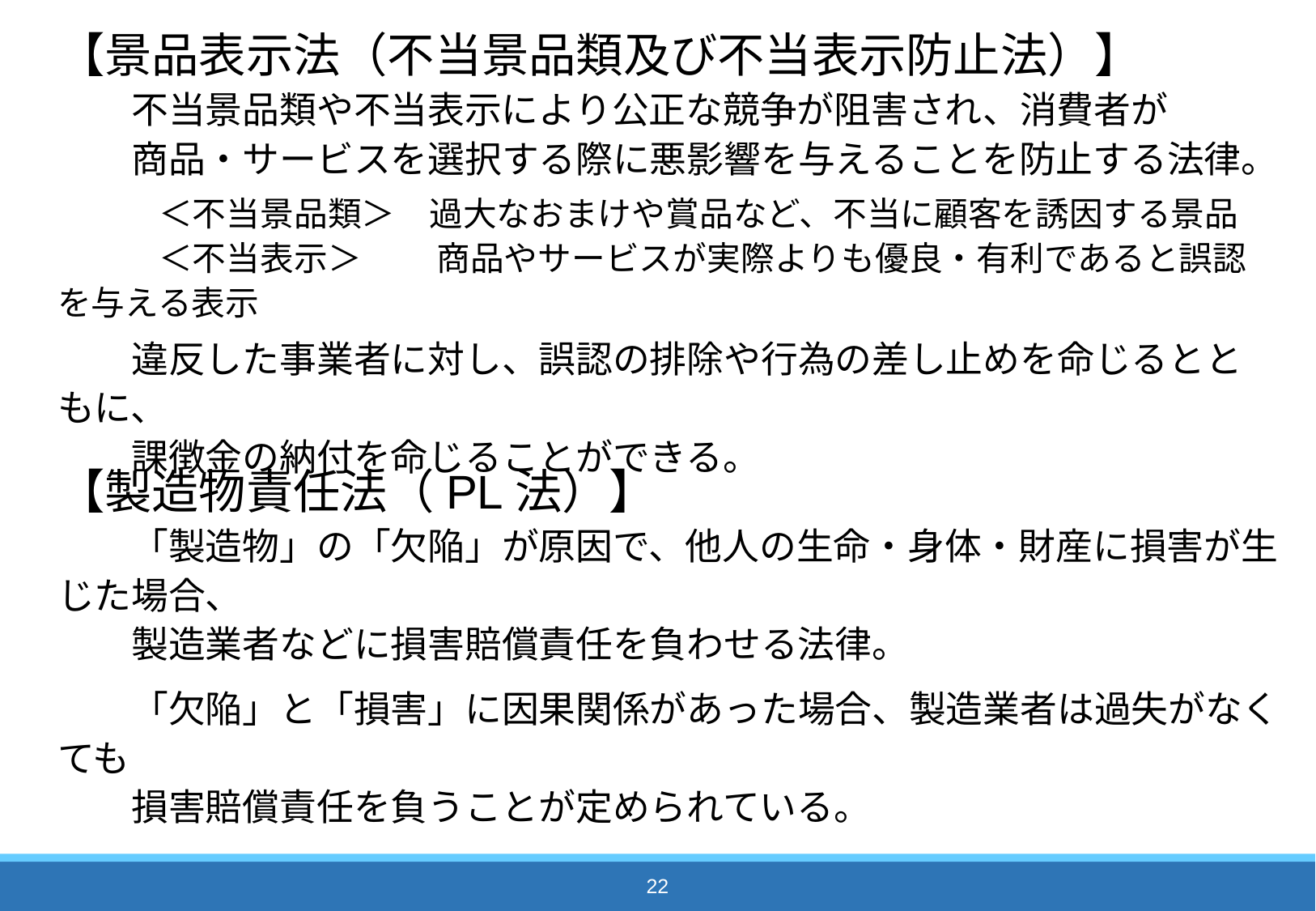

【景品表示法（不当景品類及び不当表示防止法）】
　　不当景品類や不当表示により公正な競争が阻害され、消費者が
　　商品・サービスを選択する際に悪影響を与えることを防止する法律。

　　　＜不当景品類＞　過大なおまけや賞品など、不当に顧客を誘因する景品
　　　＜不当表示＞　　 商品やサービスが実際よりも優良・有利であると誤認を与える表示

　　違反した事業者に対し、誤認の排除や行為の差し止めを命じるとともに、
　　課徴金の納付を命じることができる。
【製造物責任法（PL法）】
　　「製造物」の「欠陥」が原因で、他人の生命・身体・財産に損害が生じた場合、
　　製造業者などに損害賠償責任を負わせる法律。

　　「欠陥」と「損害」に因果関係があった場合、製造業者は過失がなくても
　　損害賠償責任を負うことが定められている。
18

22